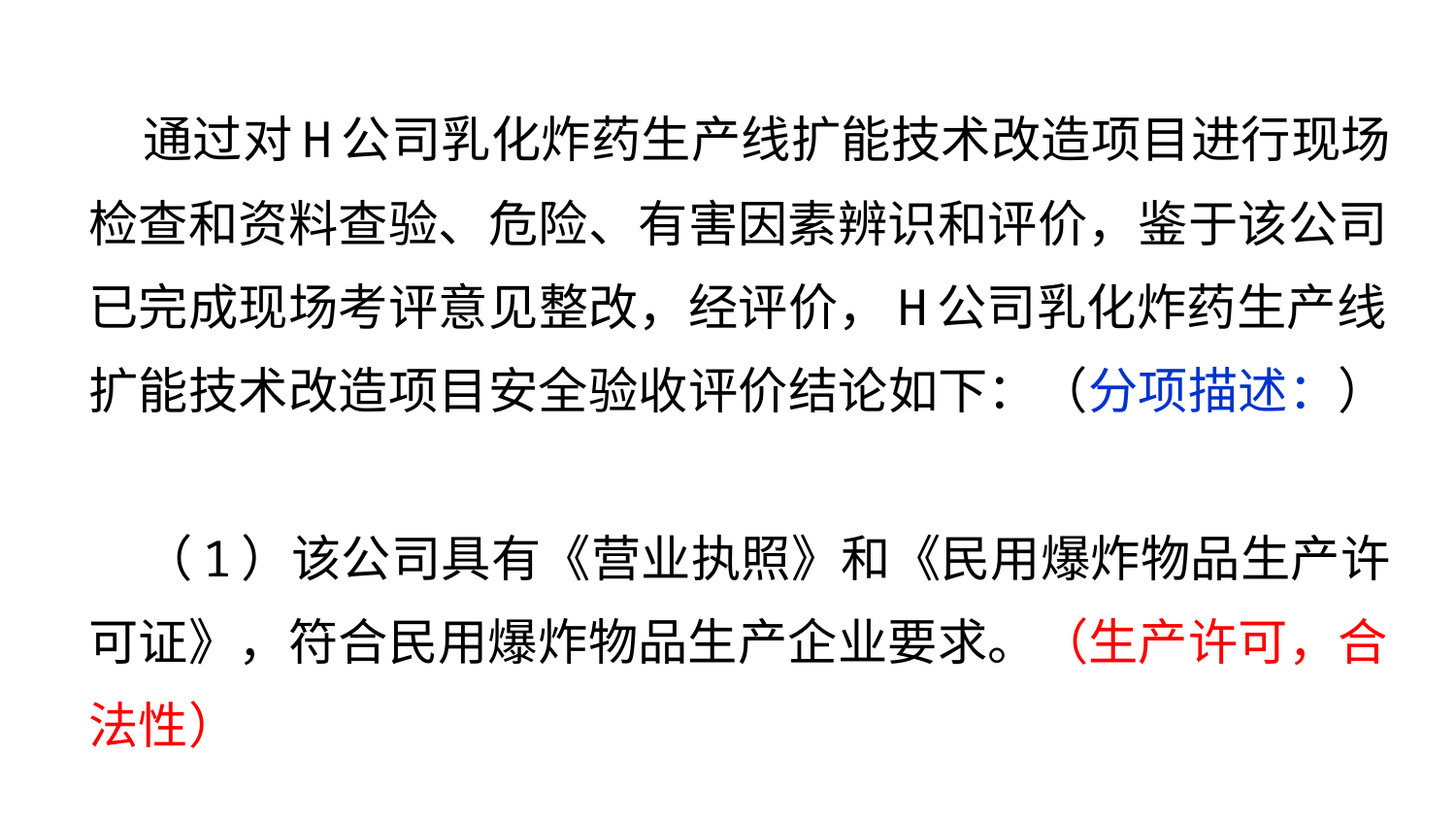

通过对H公司乳化炸药生产线扩能技术改造项目进行现场检查和资料查验、危险、有害因素辨识和评价，鉴于该公司已完成现场考评意见整改，经评价，H公司乳化炸药生产线扩能技术改造项目安全验收评价结论如下：（分项描述：）

（1）该公司具有《营业执照》和《民用爆炸物品生产许可证》，符合民用爆炸物品生产企业要求。（生产许可，合法性）